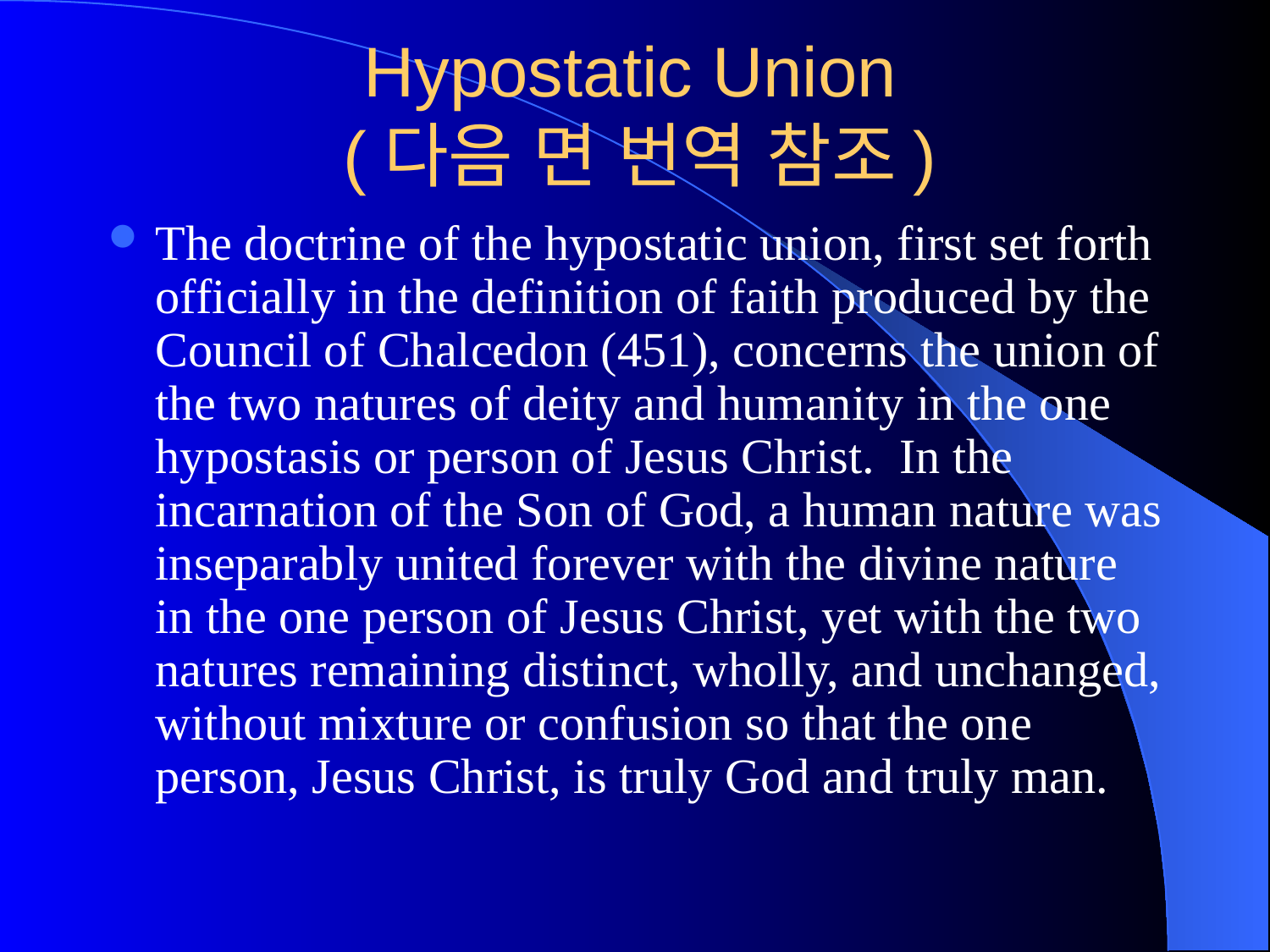

# Hypostatic Union (다음 면 번역 참조)
The doctrine of the hypostatic union, first set forth officially in the definition of faith produced by the Council of Chalcedon (451), concerns the union of the two natures of deity and humanity in the one hypostasis or person of Jesus Christ.  In the incarnation of the Son of God, a human nature was inseparably united forever with the divine nature in the one person of Jesus Christ, yet with the two natures remaining distinct, wholly, and unchanged, without mixture or confusion so that the one person, Jesus Christ, is truly God and truly man.